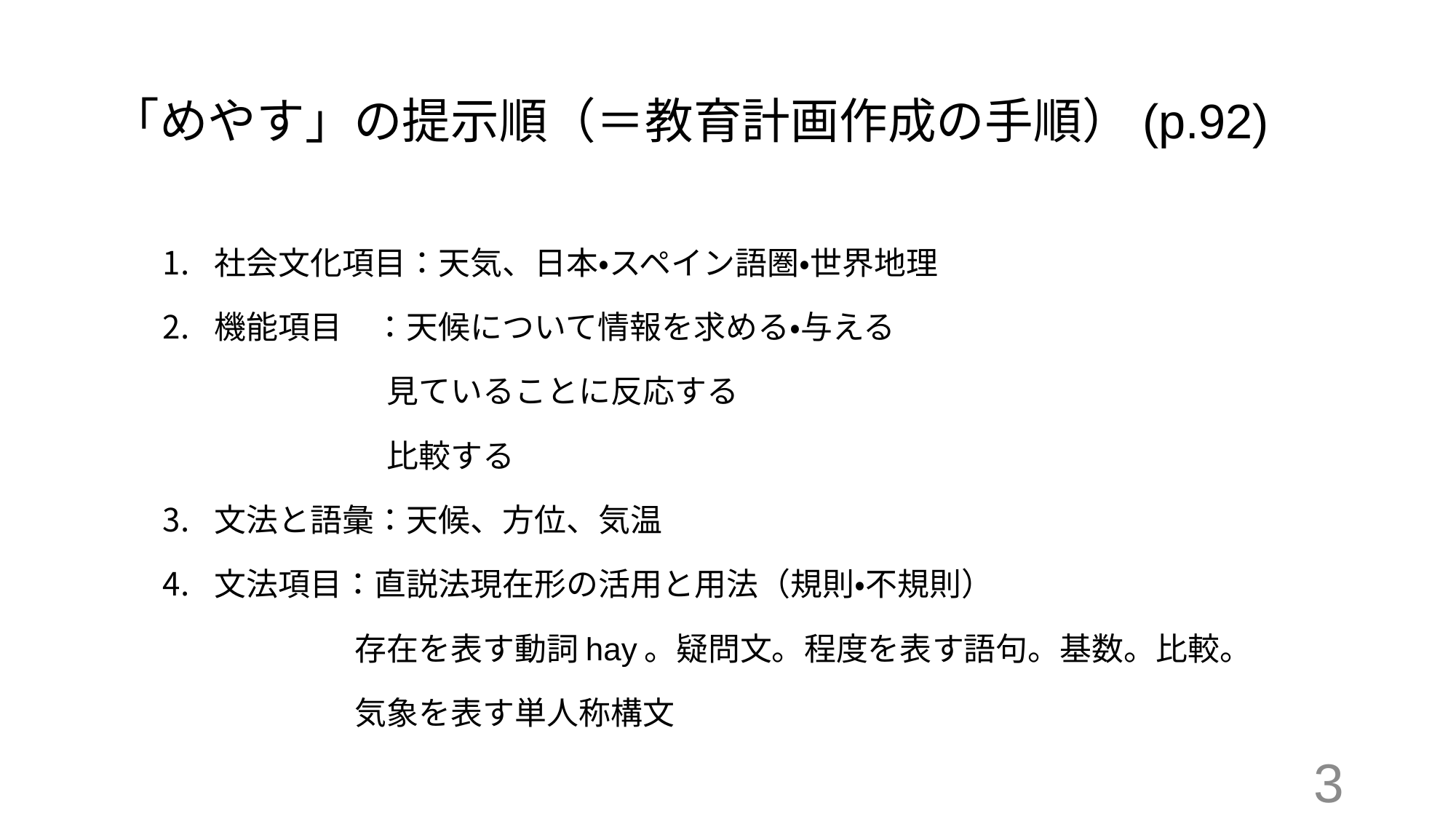

# 「めやす」の提示順（＝教育計画作成の手順）(p.92)
社会文化項目：天気、日本・スペイン語圏・世界地理
機能項目　：天候について情報を求める・与える
　　　　　　　見ていることに反応する
　　　　　　　比較する
文法と語彙：天候、方位、気温
文法項目：直説法現在形の活用と用法（規則・不規則）
　　　　　　存在を表す動詞hay。疑問文。程度を表す語句。基数。比較。
　　　　　　気象を表す単人称構文

3